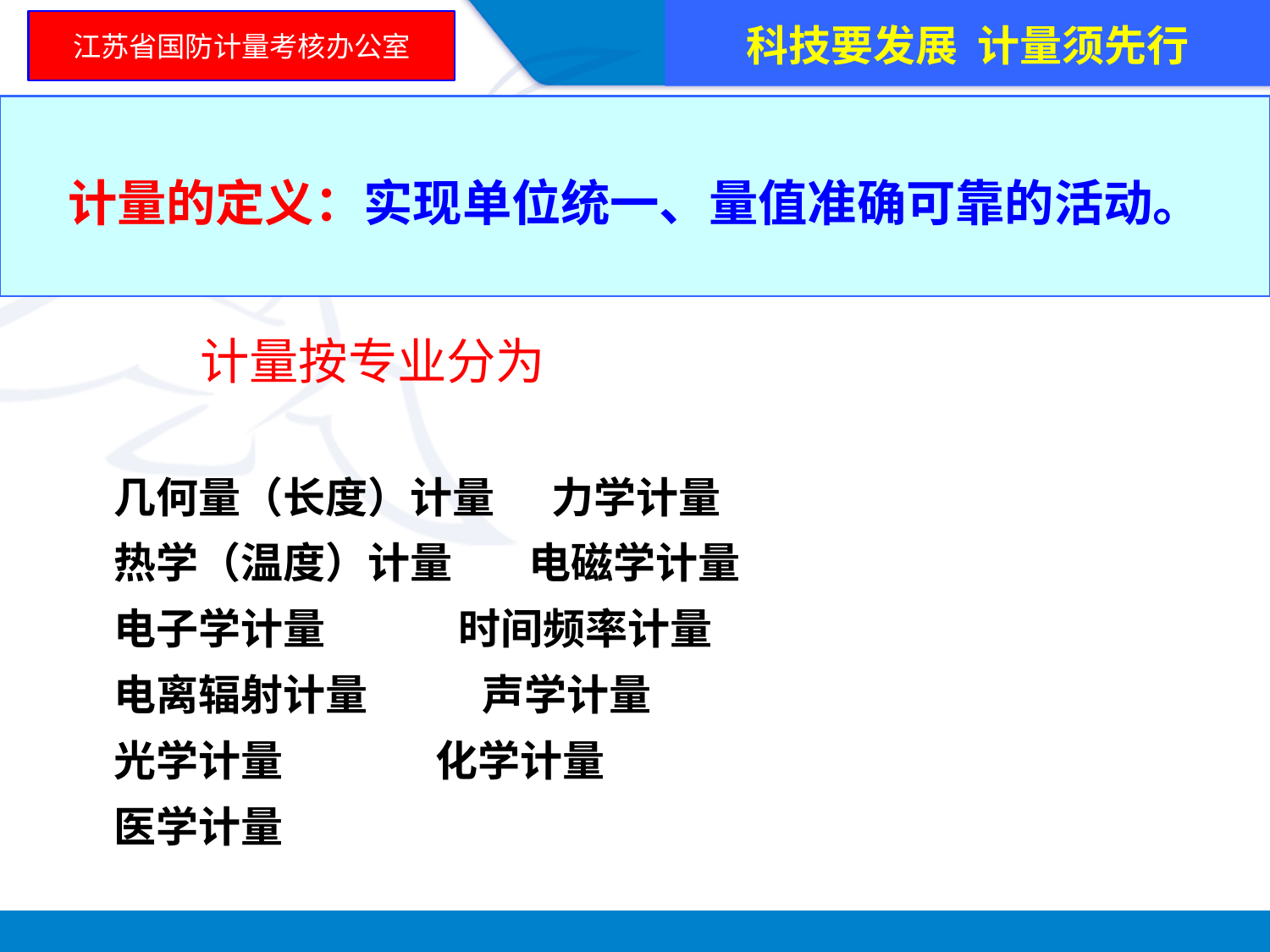

科技要发展  计量须先行
江苏省国防计量考核办公室
计量的定义：实现单位统一、量值准确可靠的活动。

                计量按专业分为
        几何量（长度）计量      力学计量
        热学（温度）计量        电磁学计量
        电子学计量              时间频率计量
        电离辐射计量            声学计量
        光学计量                化学计量
        医学计量